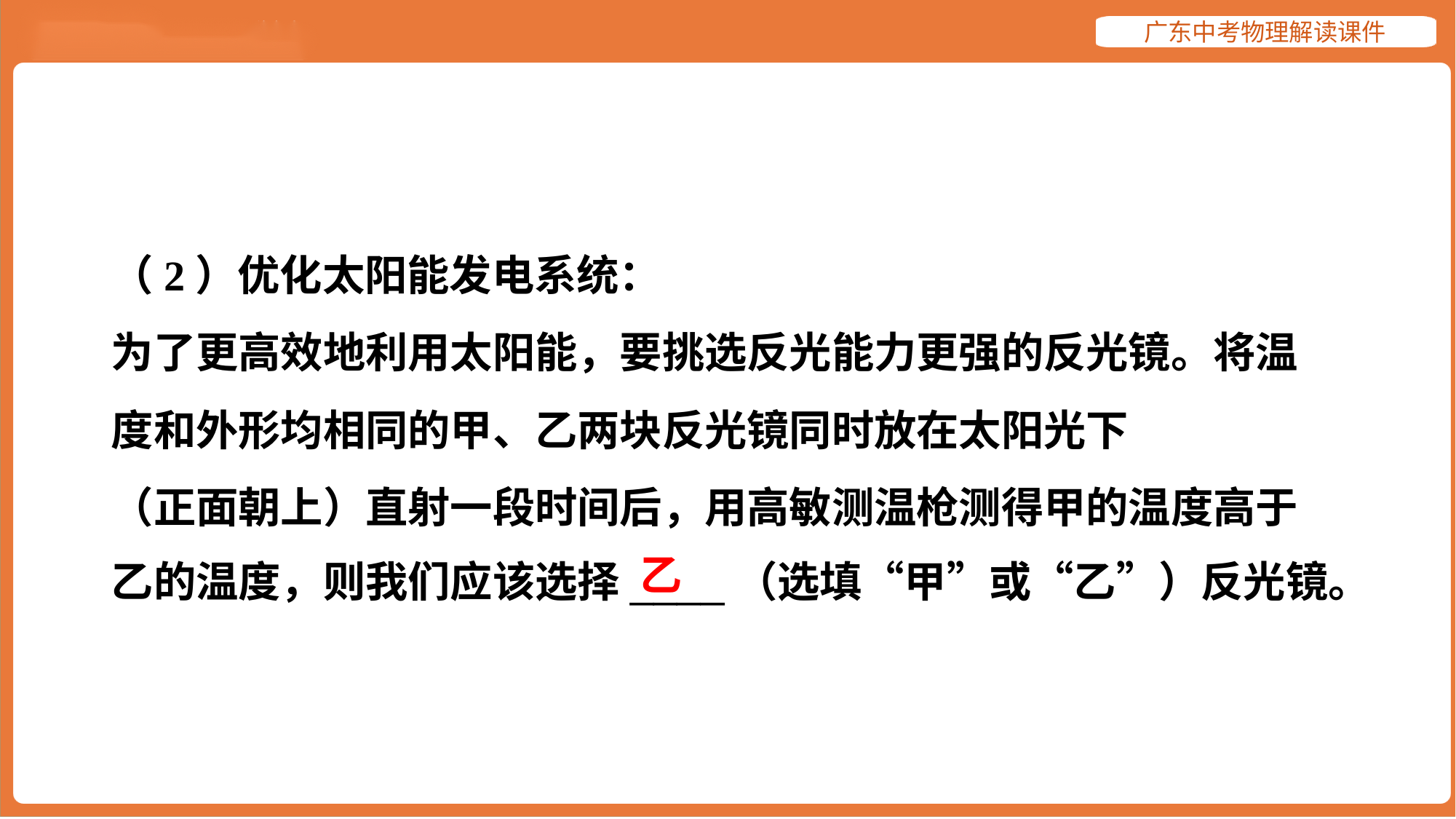

（2）优化太阳能发电系统：
为了更高效地利用太阳能，要挑选反光能力更强的反光镜。将温
度和外形均相同的甲、乙两块反光镜同时放在太阳光下
（正面朝上）直射一段时间后，用高敏测温枪测得甲的温度高于
乙的温度，则我们应该选择____（选填“甲”或“乙”）反光镜。
乙